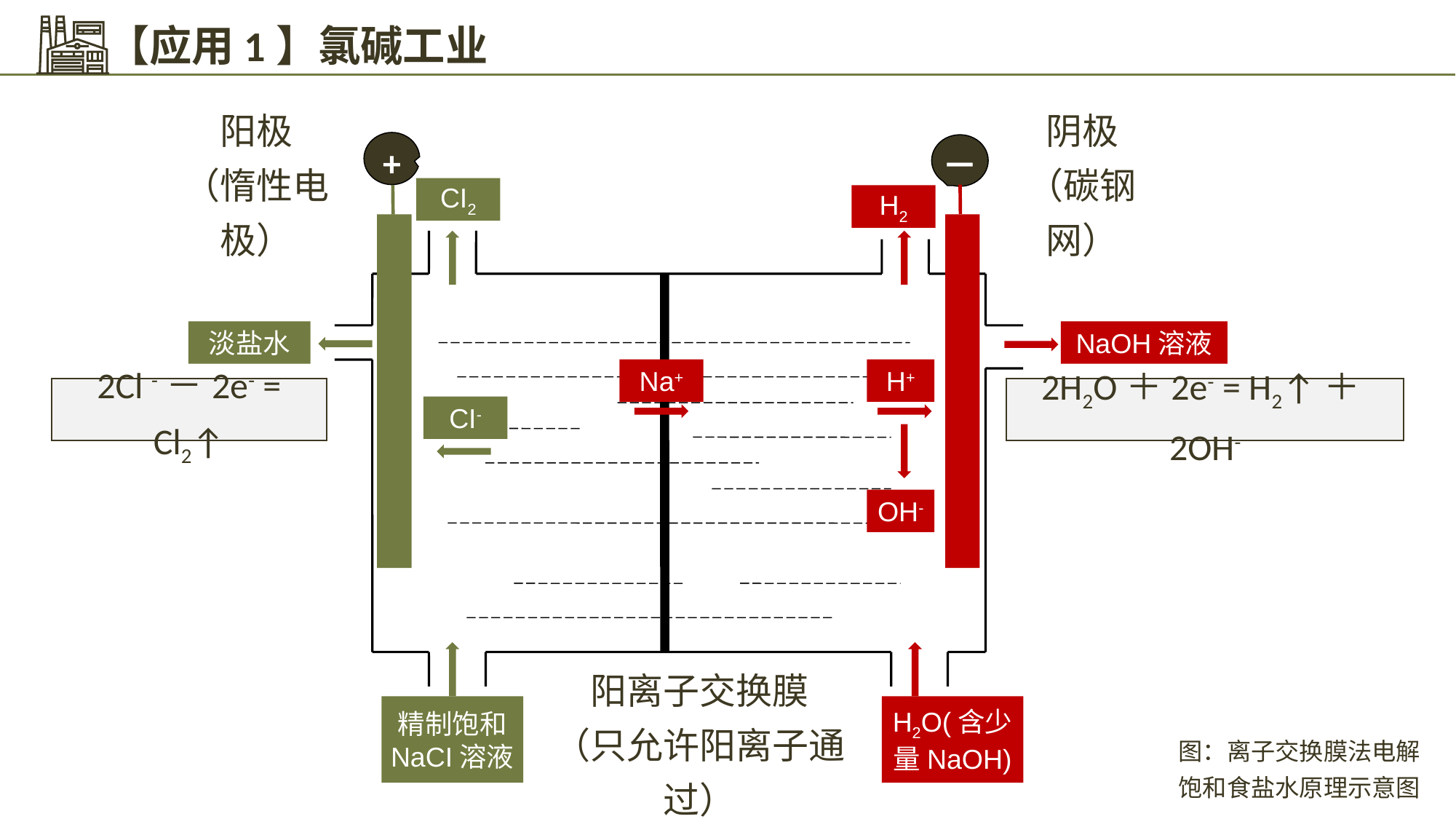

【应用1】氯碱工业
阳极
（惰性电极）
阴极
（碳钢网）
+
－

CI2
H2

淡盐水
NaOH溶液
Na+
H+
2Cl -－2e- = Cl2↑
2H2O＋2e- = H2↑＋2OH-

CI-

OH-

阳离子交换膜
（只允许阳离子通过）
精制饱和
NaCI溶液
H2O(含少
量NaOH)
图：离子交换膜法电解饱和食盐水原理示意图